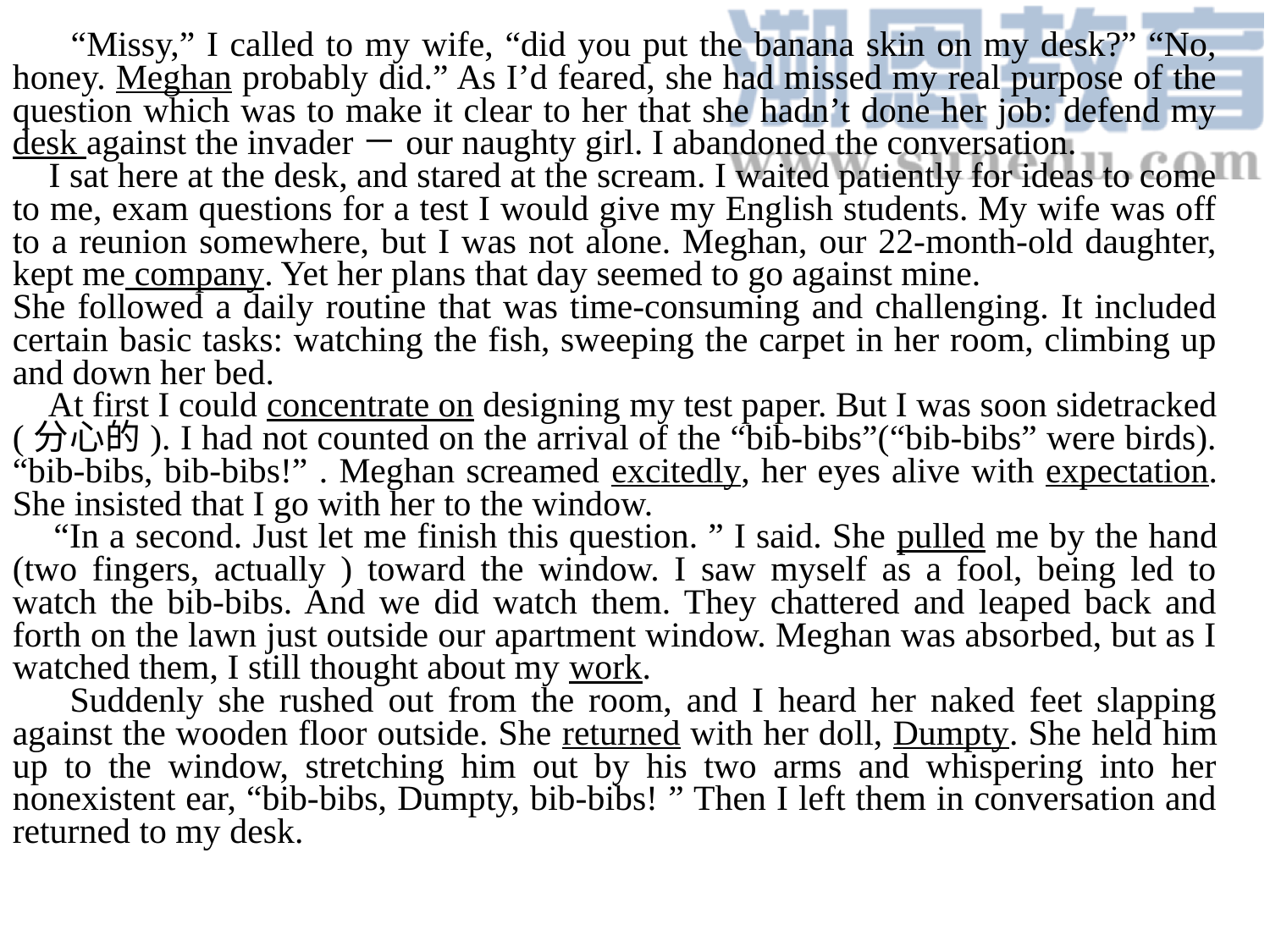

“Missy,” I called to my wife, “did you put the banana skin on my desk?” “No, honey. Meghan probably did.” As I’d feared, she had missed my real purpose of the question which was to make it clear to her that she hadn’t done her job: defend my desk against the invader－our naughty girl. I abandoned the conversation.
    I sat here at the desk, and stared at the scream. I waited patiently for ideas to come to me, exam questions for a test I would give my English students. My wife was off to a reunion somewhere, but I was not alone. Meghan, our 22-month-old daughter, kept me company. Yet her plans that day seemed to go against mine.
She followed a daily routine that was time-consuming and challenging. It included certain basic tasks: watching the fish, sweeping the carpet in her room, climbing up and down her bed.
    At first I could concentrate on designing my test paper. But I was soon sidetracked (分心的). I had not counted on the arrival of the “bib-bibs”(“bib-bibs” were birds). “bib-bibs, bib-bibs!” . Meghan screamed excitedly, her eyes alive with expectation. She insisted that I go with her to the window.
    “In a second. Just let me finish this question. ” I said. She pulled me by the hand (two fingers, actually ) toward the window. I saw myself as a fool, being led to watch the bib-bibs. And we did watch them. They chattered and leaped back and forth on the lawn just outside our apartment window. Meghan was absorbed, but as I watched them, I still thought about my work.
    Suddenly she rushed out from the room, and I heard her naked feet slapping against the wooden floor outside. She returned with her doll, Dumpty. She held him up to the window, stretching him out by his two arms and whispering into her nonexistent ear, “bib-bibs, Dumpty, bib-bibs! ” Then I left them in conversation and returned to my desk.